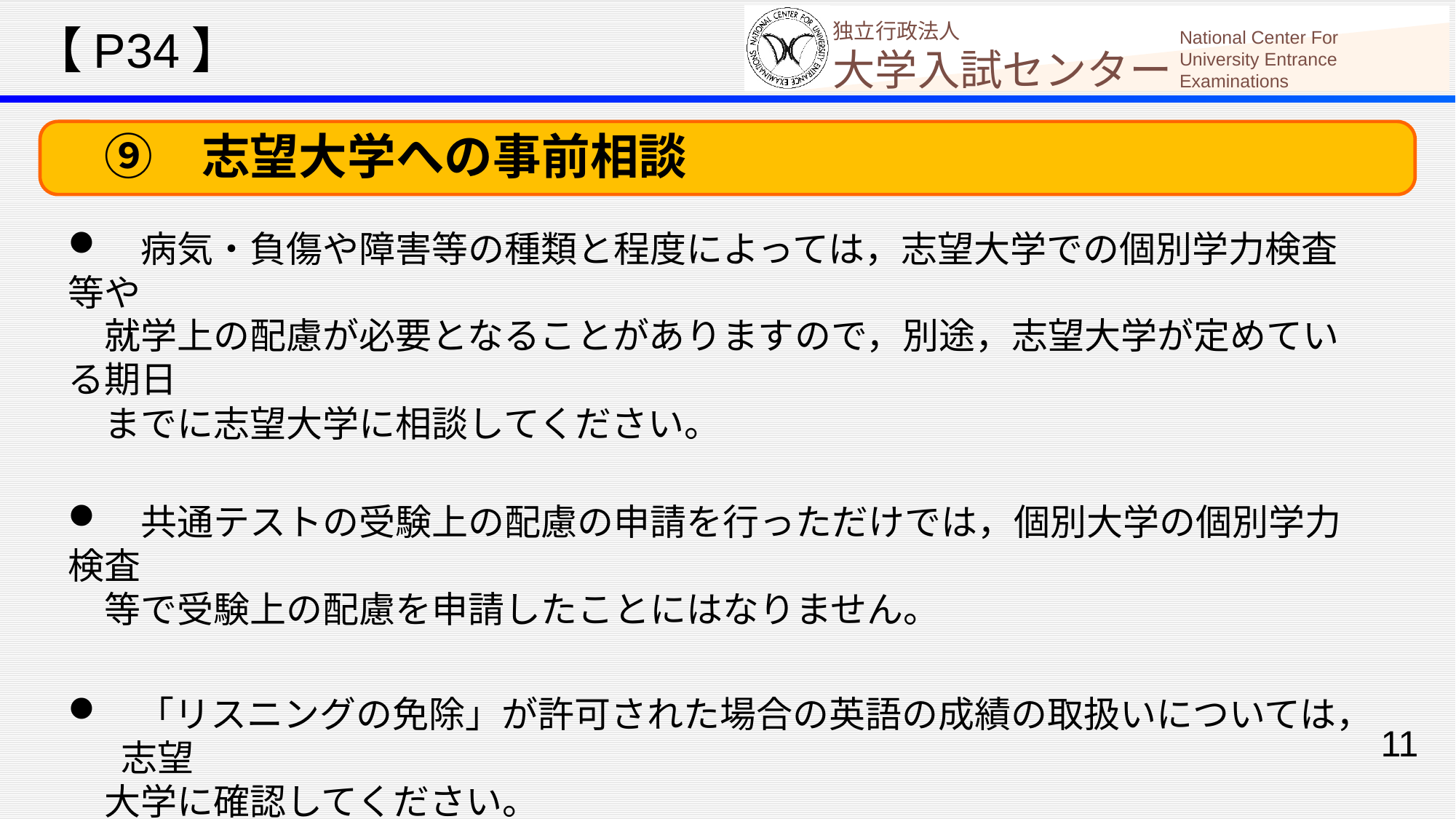

【P34】
　⑨　志望大学への事前相談
　病気・負傷や障害等の種類と程度によっては，志望大学での個別学力検査等や
　就学上の配慮が必要となることがありますので，別途，志望大学が定めている期日
　までに志望大学に相談してください。

　共通テストの受験上の配慮の申請を行っただけでは，個別大学の個別学力検査
　等で受験上の配慮を申請したことにはなりません。

 「リスニングの免除」が許可された場合の英語の成績の取扱いについては，志望
　大学に確認してください。

11